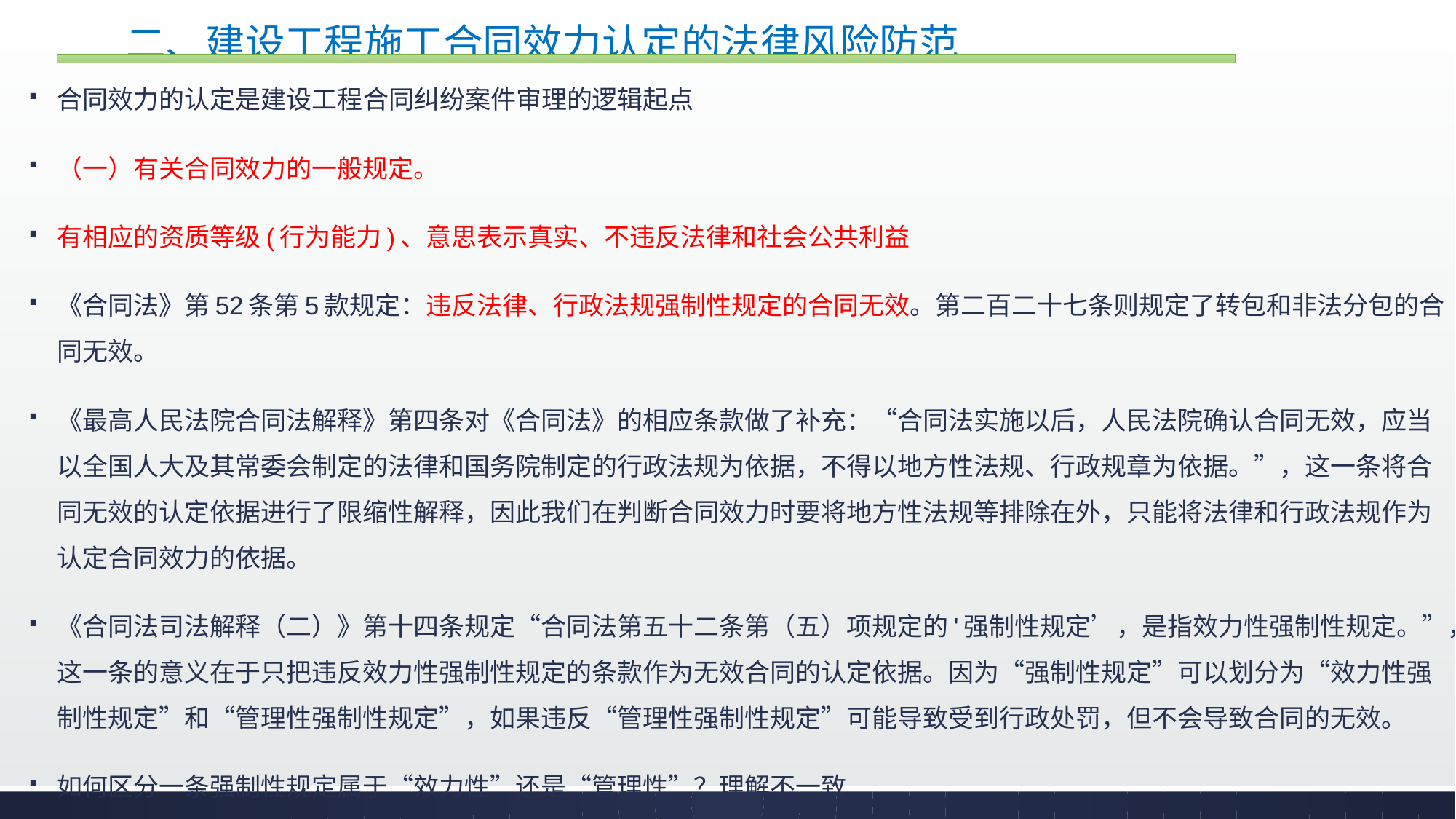

# 二、建设工程施工合同效力认定的法律风险防范

合同效力的认定是建设工程合同纠纷案件审理的逻辑起点
（一）有关合同效力的一般规定。
有相应的资质等级(行为能力)、意思表示真实、不违反法律和社会公共利益
《合同法》第52条第5款规定：违反法律、行政法规强制性规定的合同无效。第二百二十七条则规定了转包和非法分包的合同无效。
《最高人民法院合同法解释》第四条对《合同法》的相应条款做了补充：“合同法实施以后，人民法院确认合同无效，应当以全国人大及其常委会制定的法律和国务院制定的行政法规为依据，不得以地方性法规、行政规章为依据。”，这一条将合同无效的认定依据进行了限缩性解释，因此我们在判断合同效力时要将地方性法规等排除在外，只能将法律和行政法规作为认定合同效力的依据。
《合同法司法解释（二）》第十四条规定“合同法第五十二条第（五）项规定的'强制性规定’，是指效力性强制性规定。”，这一条的意义在于只把违反效力性强制性规定的条款作为无效合同的认定依据。因为“强制性规定”可以划分为“效力性强制性规定”和“管理性强制性规定”，如果违反“管理性强制性规定”可能导致受到行政处罚，但不会导致合同的无效。
如何区分一条强制性规定属于“效力性”还是“管理性”？理解不一致